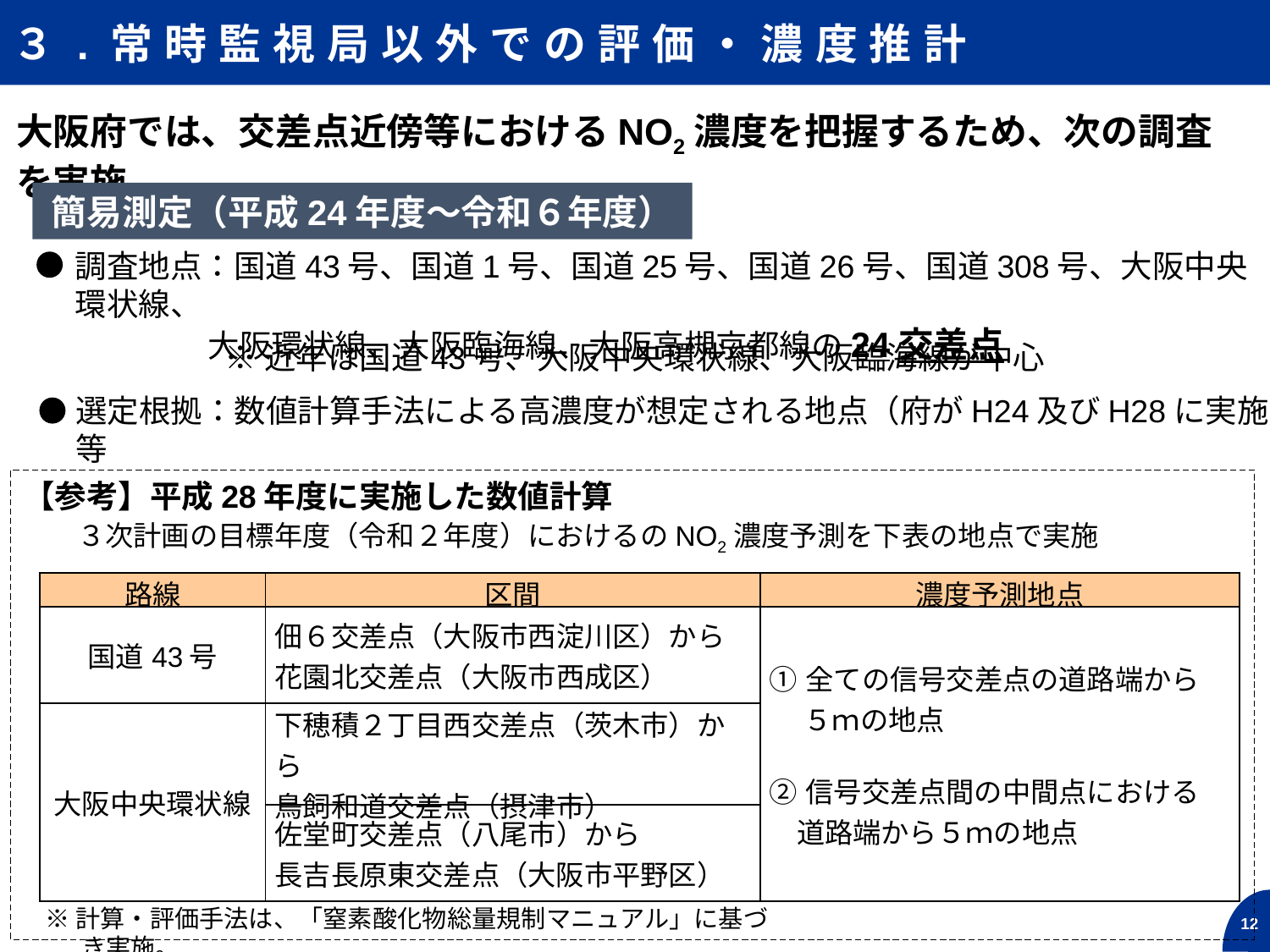

３.常時監視局以外での評価・濃度推計
大阪府では、交差点近傍等におけるNO2濃度を把握するため、次の調査を実施
簡易測定（平成24年度～令和６年度）
調査地点：国道43号、国道1号、国道25号、国道26号、国道308号、大阪中央環状線、
            　 大阪環状線、大阪臨海線、大阪高槻京都線の24交差点

※近年は国道43号、大阪中央環状線、大阪臨海線が中心
選定根拠：数値計算手法による高濃度が想定される地点（府がH24及びH28に実施） 等

【参考】平成28年度に実施した数値計算

　３次計画の目標年度（令和２年度）におけるのNO2濃度予測を下表の地点で実施
| 路線 | 区間 | 濃度予測地点 |
| --- | --- | --- |
| 国道43号 | 佃６交差点（大阪市西淀川区）から 花園北交差点（大阪市西成区） | ①全ての信号交差点の道路端から 　 ５ｍの地点 ②信号交差点間の中間点における 道路端から５ｍの地点 |
| 大阪中央環状線 | 下穂積２丁目西交差点（茨木市）から 鳥飼和道交差点（摂津市） |  |
|  | 佐堂町交差点（八尾市）から 長吉長原東交差点（大阪市平野区） |  |
※計算・評価手法は、「窒素酸化物総量規制マニュアル」に基づき実施。